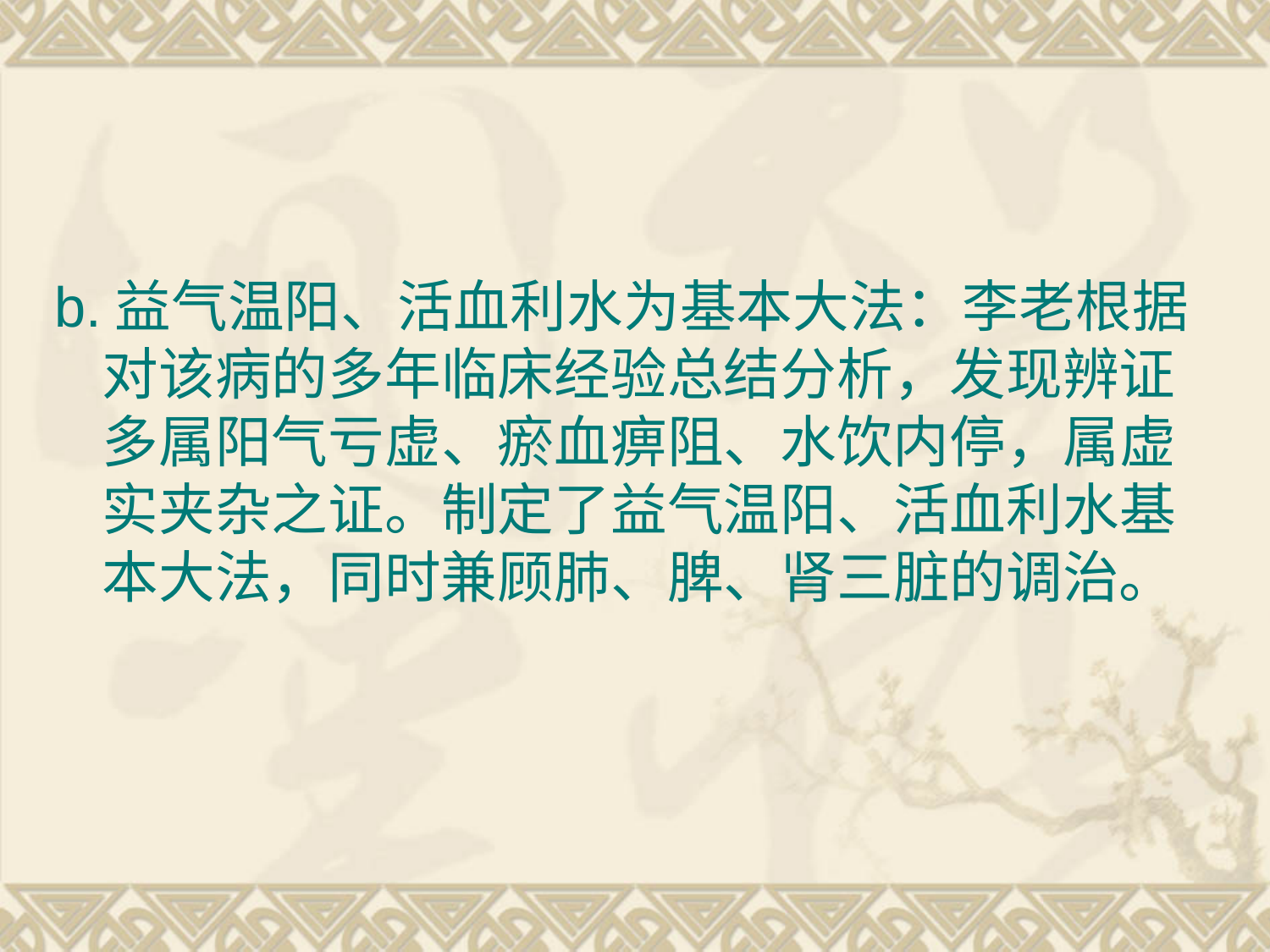

#
b.益气温阳、活血利水为基本大法：李老根据对该病的多年临床经验总结分析，发现辨证多属阳气亏虚、瘀血痹阻、水饮内停，属虚实夹杂之证。制定了益气温阳、活血利水基本大法，同时兼顾肺、脾、肾三脏的调治。